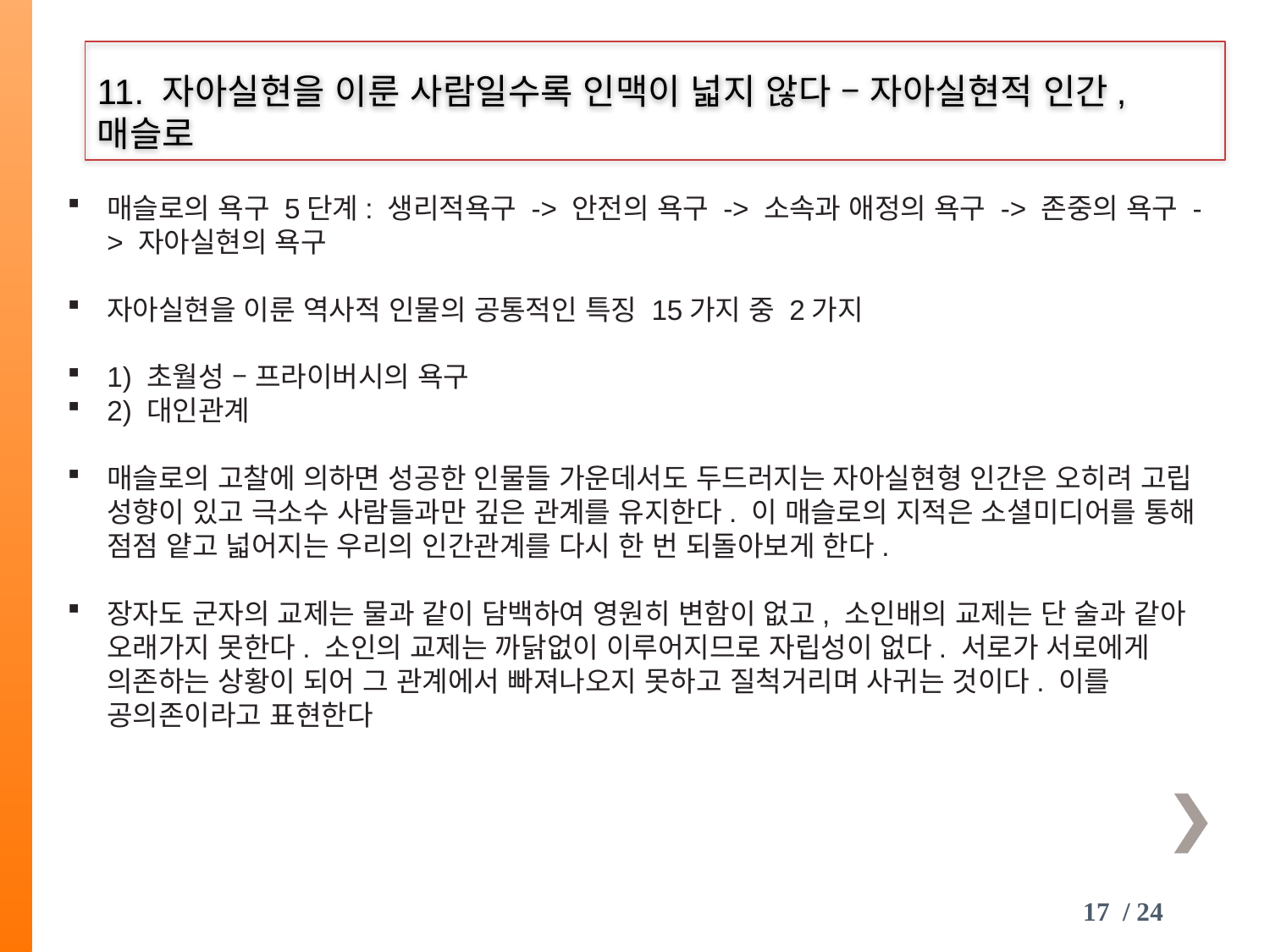

11. 자아실현을 이룬 사람일수록 인맥이 넓지 않다 – 자아실현적 인간, 매슬로

매슬로의 욕구 5단계: 생리적욕구 -> 안전의 욕구 -> 소속과 애정의 욕구 -> 존중의 욕구 -> 자아실현의 욕구

자아실현을 이룬 역사적 인물의 공통적인 특징 15가지 중 2가지

1) 초월성 – 프라이버시의 욕구
2) 대인관계

매슬로의 고찰에 의하면 성공한 인물들 가운데서도 두드러지는 자아실현형 인간은 오히려 고립 성향이 있고 극소수 사람들과만 깊은 관계를 유지한다. 이 매슬로의 지적은 소셜미디어를 통해 점점 얕고 넓어지는 우리의 인간관계를 다시 한 번 되돌아보게 한다.

장자도 군자의 교제는 물과 같이 담백하여 영원히 변함이 없고, 소인배의 교제는 단 술과 같아 오래가지 못한다. 소인의 교제는 까닭없이 이루어지므로 자립성이 없다. 서로가 서로에게 의존하는 상황이 되어 그 관계에서 빠져나오지 못하고 질척거리며 사귀는 것이다. 이를 공의존이라고 표현한다
17  / 24